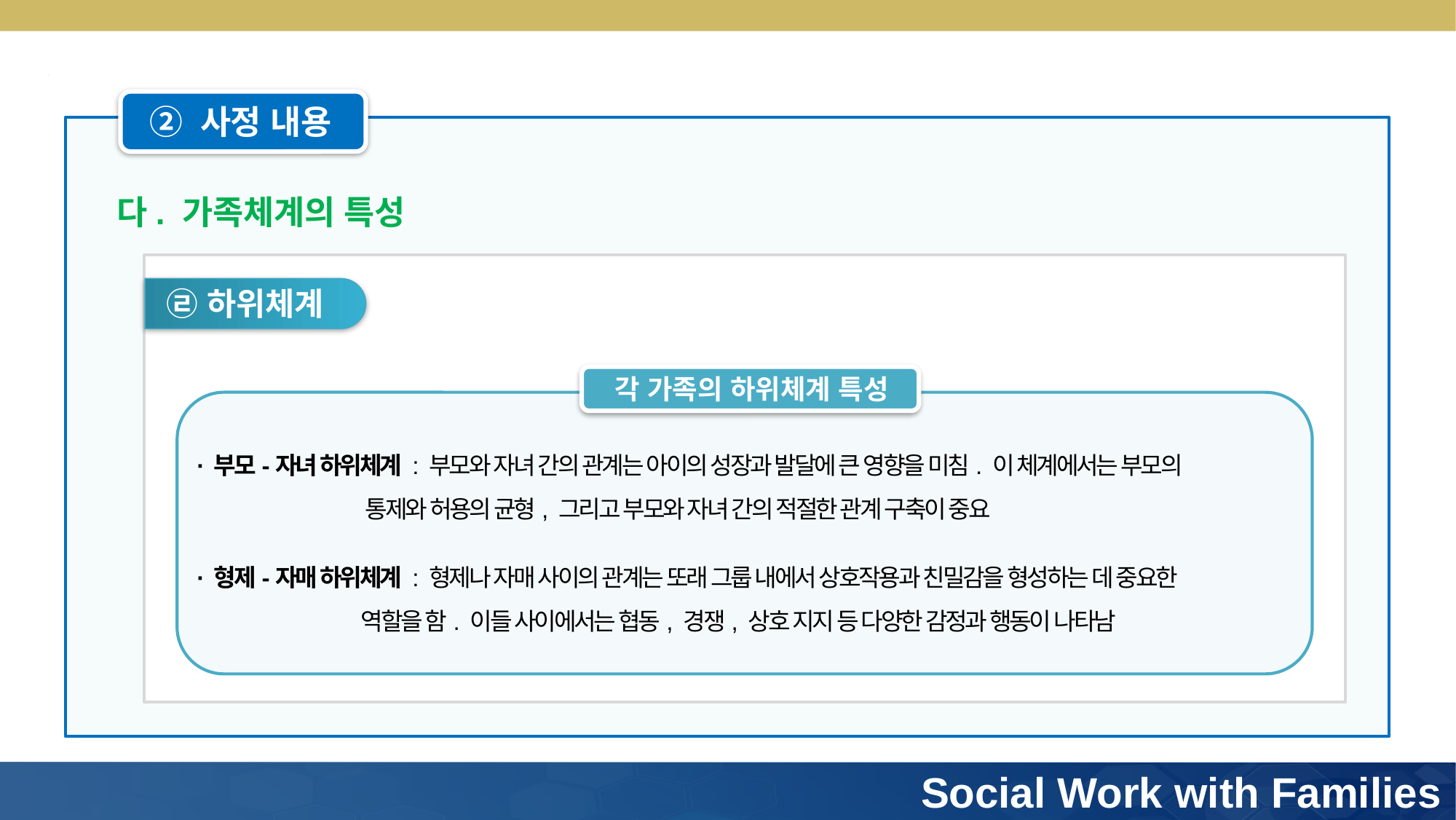

② 사정 내용

다. 가족체계의 특성

㉣ 하위체계

각 가족의 하위체계 특성

∙ 부모-자녀 하위체계 : 부모와 자녀 간의 관계는 아이의 성장과 발달에 큰 영향을 미침. 이 체계에서는 부모의
                                    통제와 허용의 균형, 그리고 부모와 자녀 간의 적절한 관계 구축이 중요

∙ 형제-자매 하위체계 : 형제나 자매 사이의 관계는 또래 그룹 내에서 상호작용과 친밀감을 형성하는 데 중요한
                                   역할을 함. 이들 사이에서는 협동, 경쟁, 상호 지지 등 다양한 감정과 행동이 나타남